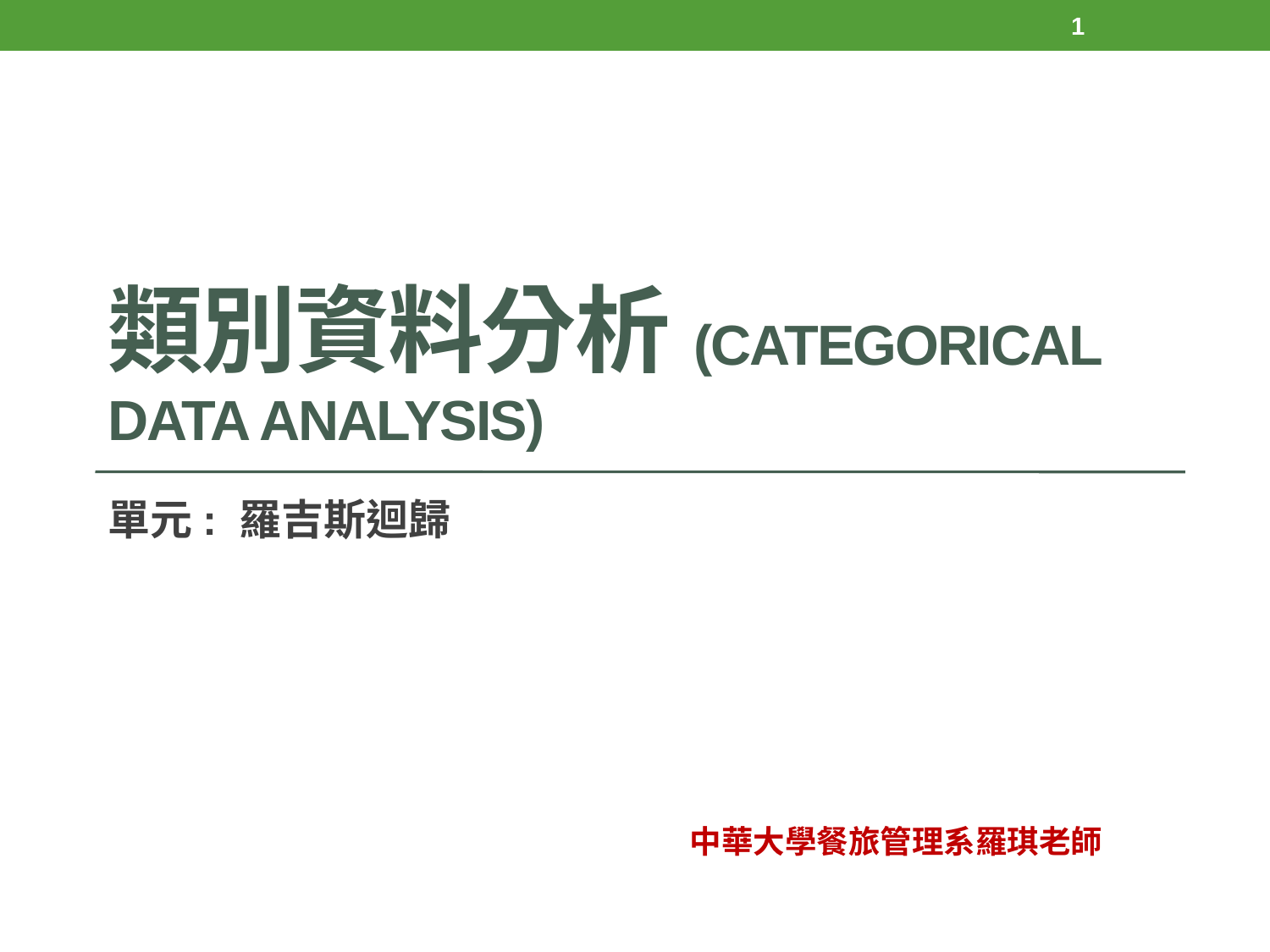

1
# 類別資料分析(Categorical Data Analysis)
單元: 羅吉斯迴歸

中華大學餐旅管理系羅琪老師